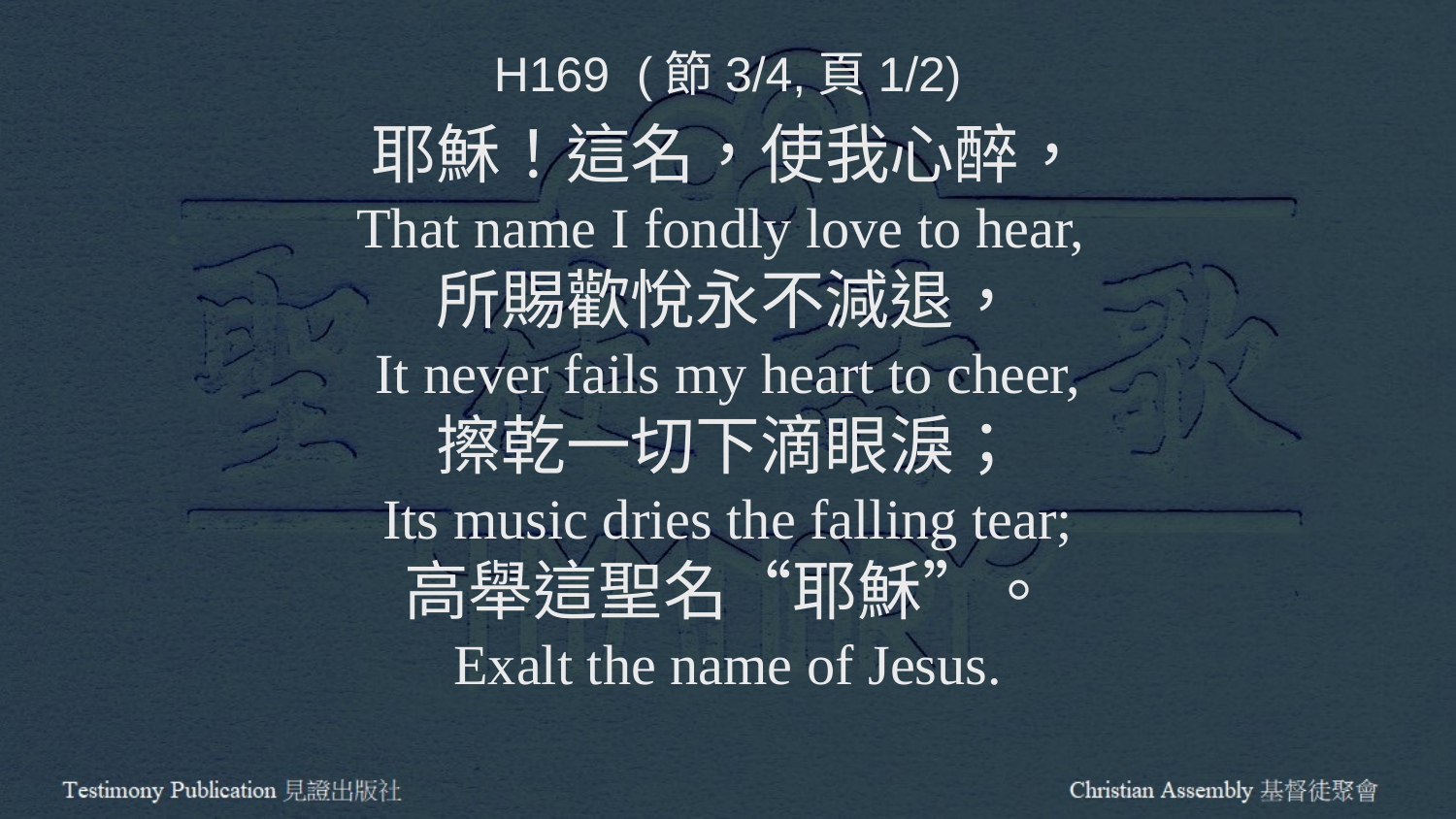

H169  (節3/4,頁1/2)
耶穌！這名，使我心醉，
That name I fondly love to hear,
所賜歡悅永不減退，
It never fails my heart to cheer,
擦乾一切下滴眼淚；
Its music dries the falling tear;
高舉這聖名“耶穌”。
Exalt the name of Jesus.